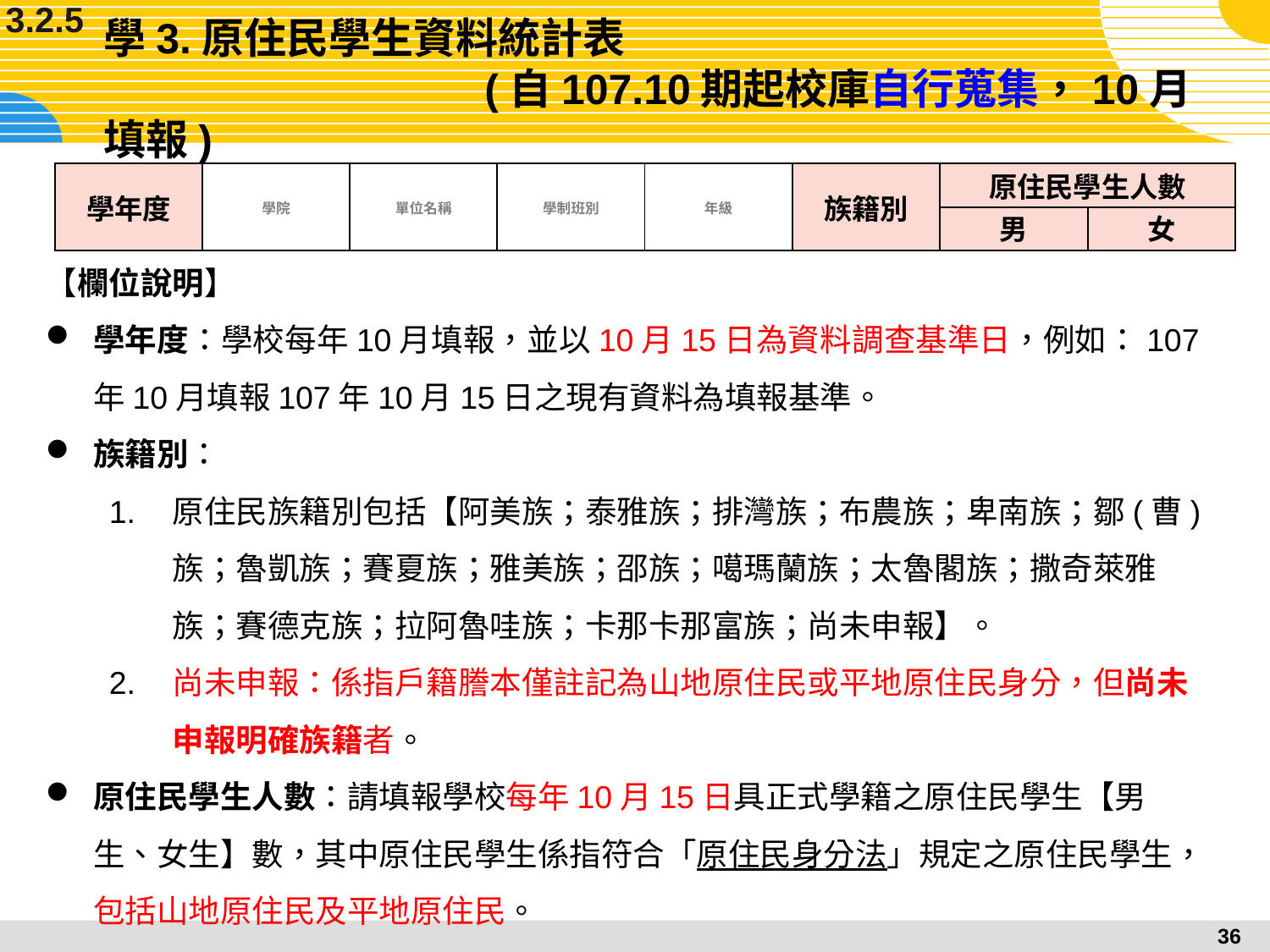

3.2.5
# 學3.原住民學生資料統計表 (自107.10期起校庫自行蒐集，10月填報)
| 學年度 | 學院 | 單位名稱 | 學制班別 | 年級 | 族籍別 | 原住民學生人數 |  |
| --- | --- | --- | --- | --- | --- | --- | --- |
|  |  |  |  |  |  | 男 | 女 |
【欄位說明】
學年度：學校每年10月填報，並以10月15日為資料調查基準日，例如：107年10月填報107年10月15日之現有資料為填報基準。
族籍別：
原住民族籍別包括【阿美族；泰雅族；排灣族；布農族；卑南族；鄒(曹)族；魯凱族；賽夏族；雅美族；邵族；噶瑪蘭族；太魯閣族；撒奇萊雅族；賽德克族；拉阿魯哇族；卡那卡那富族；尚未申報】。
尚未申報：係指戶籍謄本僅註記為山地原住民或平地原住民身分，但尚未申報明確族籍者。
原住民學生人數：請填報學校每年10月15日具正式學籍之原住民學生【男生、女生】數，其中原住民學生係指符合「原住民身分法」規定之原住民學生，包括山地原住民及平地原住民。